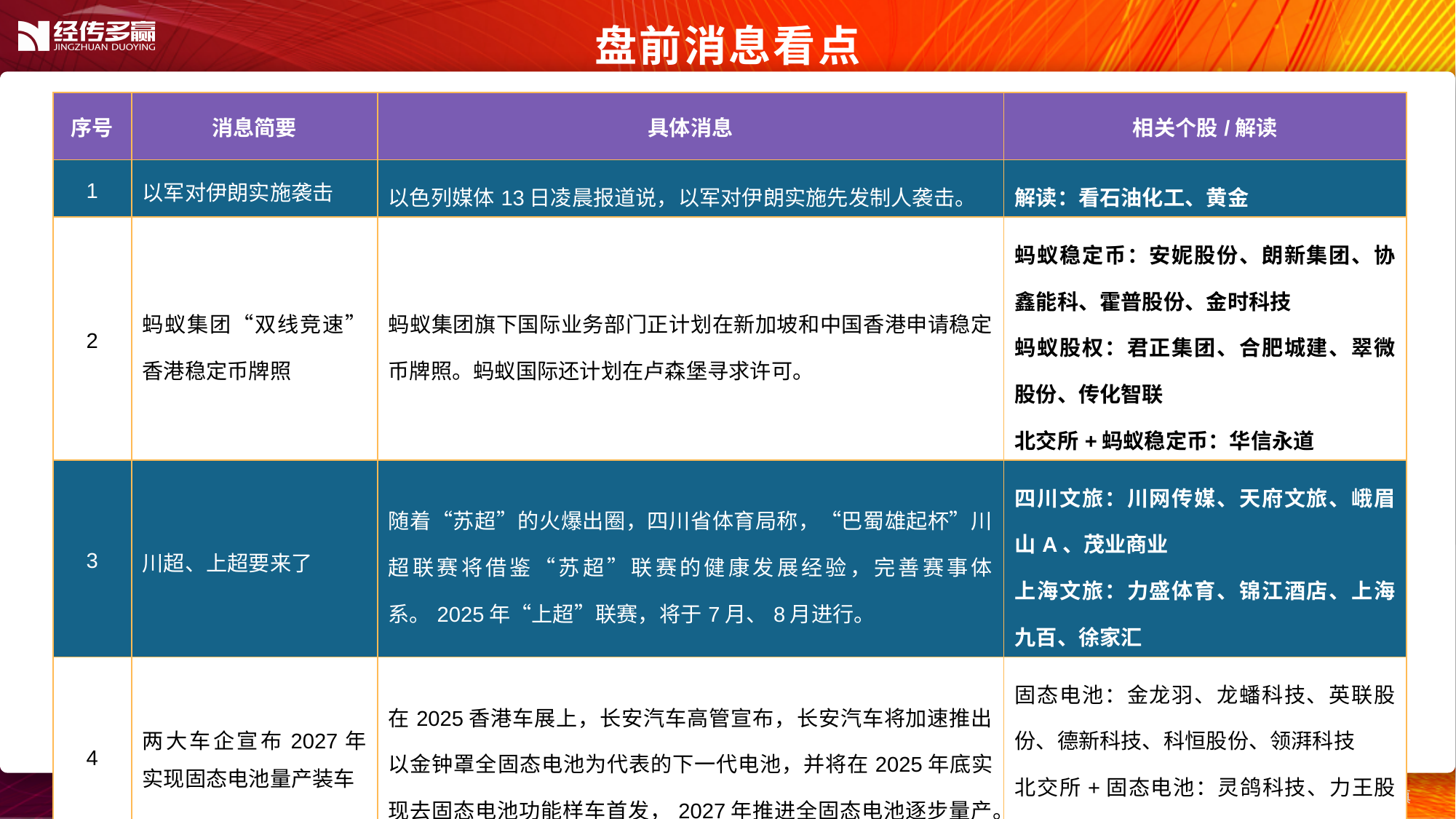

盘前消息看点
| 序号 | 消息简要 | 具体消息 | 相关个股/解读 |
| --- | --- | --- | --- |
| 1 | 以军对伊朗实施袭击 | 以色列媒体13日凌晨报道说，以军对伊朗实施先发制人袭击。 | 解读：看石油化工、黄金 |
| 2 | 蚂蚁集团“双线竞速”香港稳定币牌照 | 蚂蚁集团旗下国际业务部门正计划在新加坡和中国香港申请稳定币牌照。蚂蚁国际还计划在卢森堡寻求许可。 | 蚂蚁稳定币：安妮股份、朗新集团、协鑫能科、霍普股份、金时科技 蚂蚁股权：君正集团、合肥城建、翠微股份、传化智联 北交所+蚂蚁稳定币：华信永道 |
| 3 | 川超、上超要来了 | 随着“苏超”的火爆出圈，四川省体育局称，“巴蜀雄起杯”川超联赛将借鉴“苏超”联赛的健康发展经验，完善赛事体系。2025年“上超”联赛，将于7月、8月进行。 | 四川文旅：川网传媒、天府文旅、峨眉山A、茂业商业 上海文旅：力盛体育、锦江酒店、上海九百、徐家汇 |
| 4 | 两大车企宣布2027年实现固态电池量产装车 | 在2025香港车展上，长安汽车高管宣布，长安汽车将加速推出以金钟罩全固态电池为代表的下一代电池，并将在2025年底实现去固态电池功能样车首发，2027年推进全固态电池逐步量产。 | 固态电池：金龙羽、龙蟠科技、英联股份、德新科技、科恒股份、领湃科技 北交所+固态电池：灵鸽科技、力王股份 |
| 5 |  |  |  |